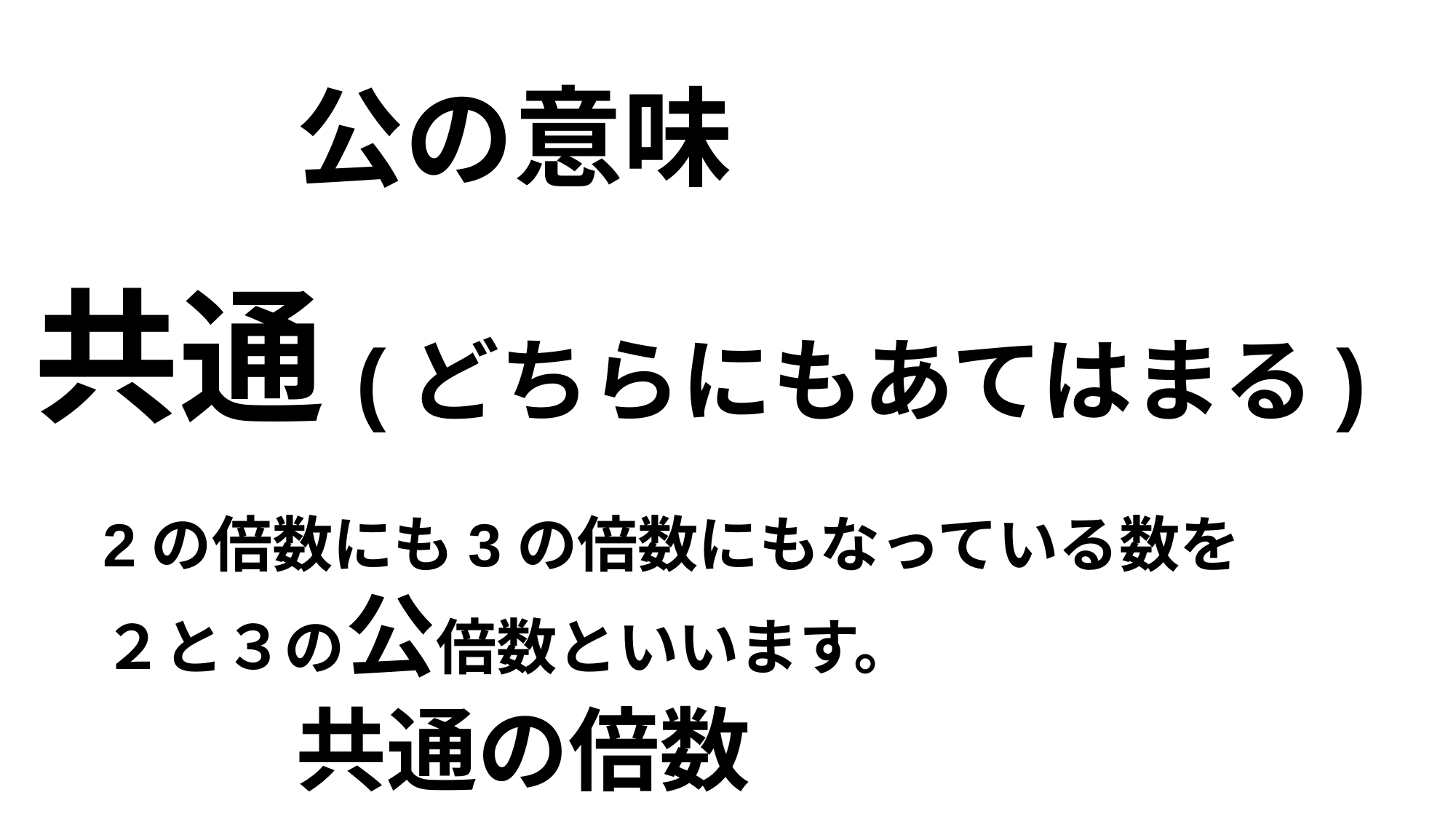

公の意味
共通
(どちらにもあてはまる)
2の倍数にも3の倍数にもなっている数を
２と３の公倍数といいます。
共通の倍数